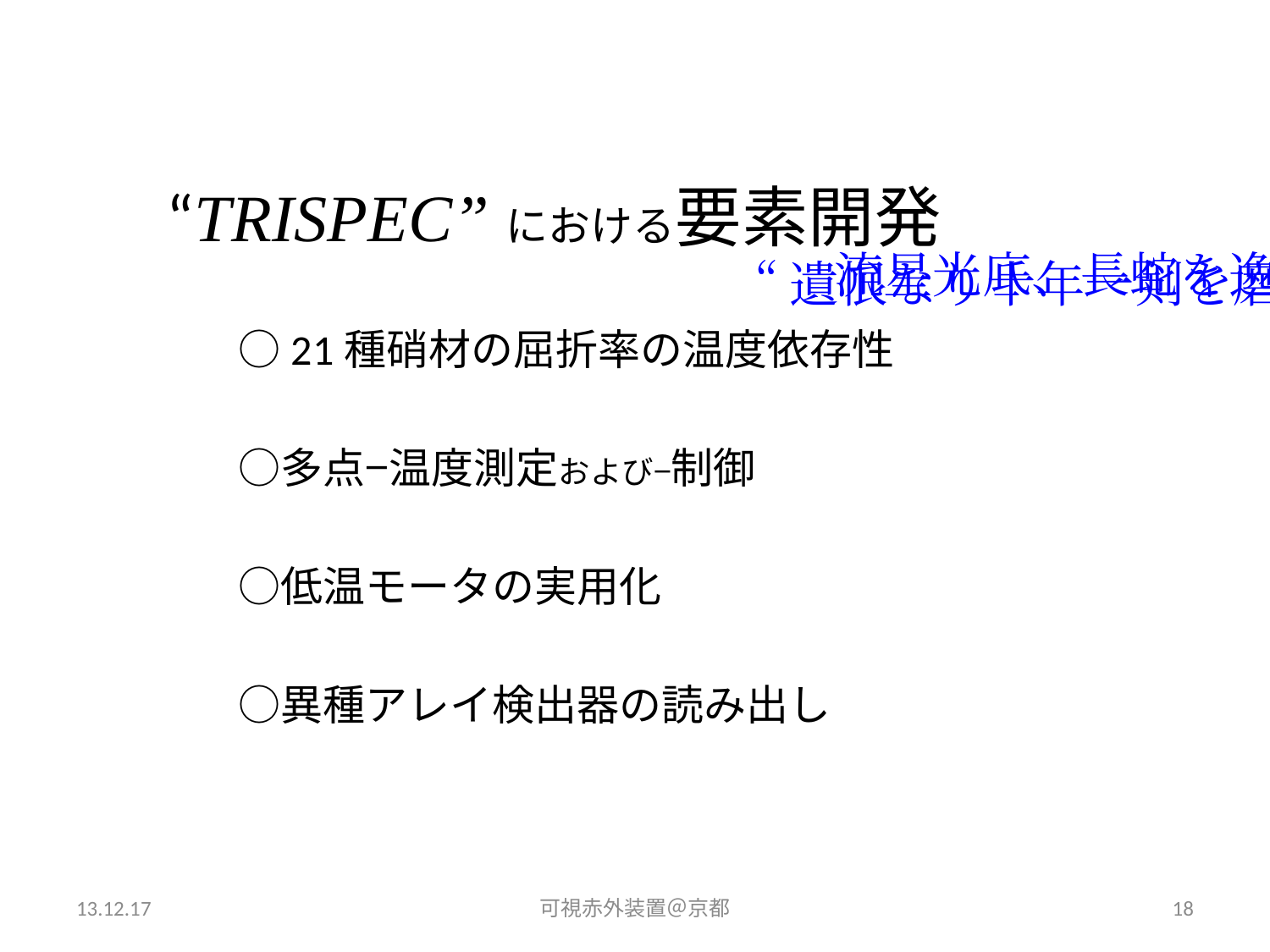

“TRISPEC”における要素開発

　　○21種硝材の屈折率の温度依存性

　　○多点−温度測定および−制御

　　○低温モータの実用化

　　○異種アレイ検出器の読み出し

“遺恨なり十年一剣を磨き、
流星光底、長蛇を逸す”

13.12.17
可視赤外装置＠京都
18